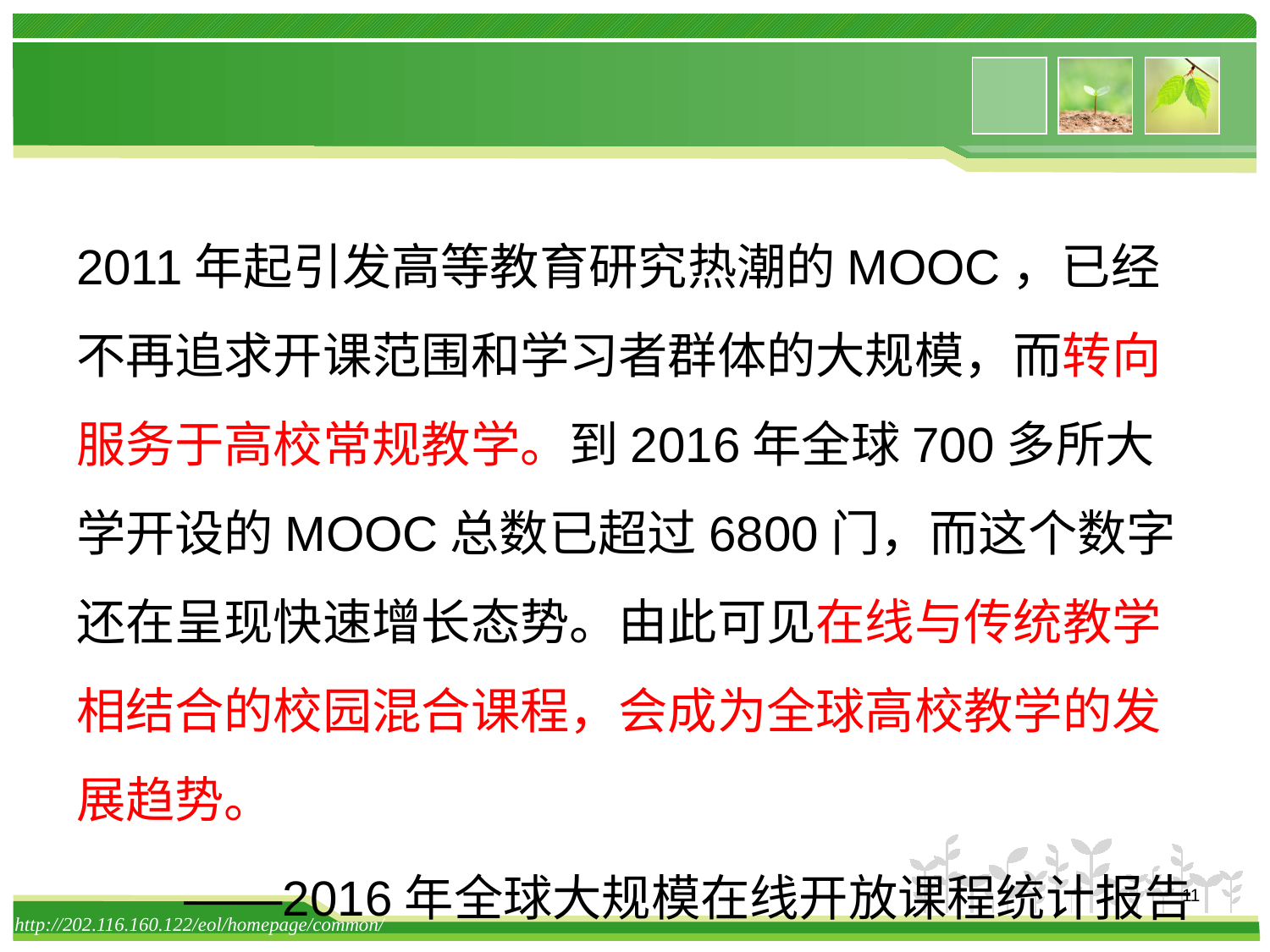

#
2011年起引发高等教育研究热潮的MOOC，已经不再追求开课范围和学习者群体的大规模，而转向服务于高校常规教学。到2016年全球700多所大学开设的MOOC总数已超过6800门，而这个数字还在呈现快速增长态势。由此可见在线与传统教学相结合的校园混合课程，会成为全球高校教学的发展趋势。
   ——2016年全球大规模在线开放课程统计报告

11